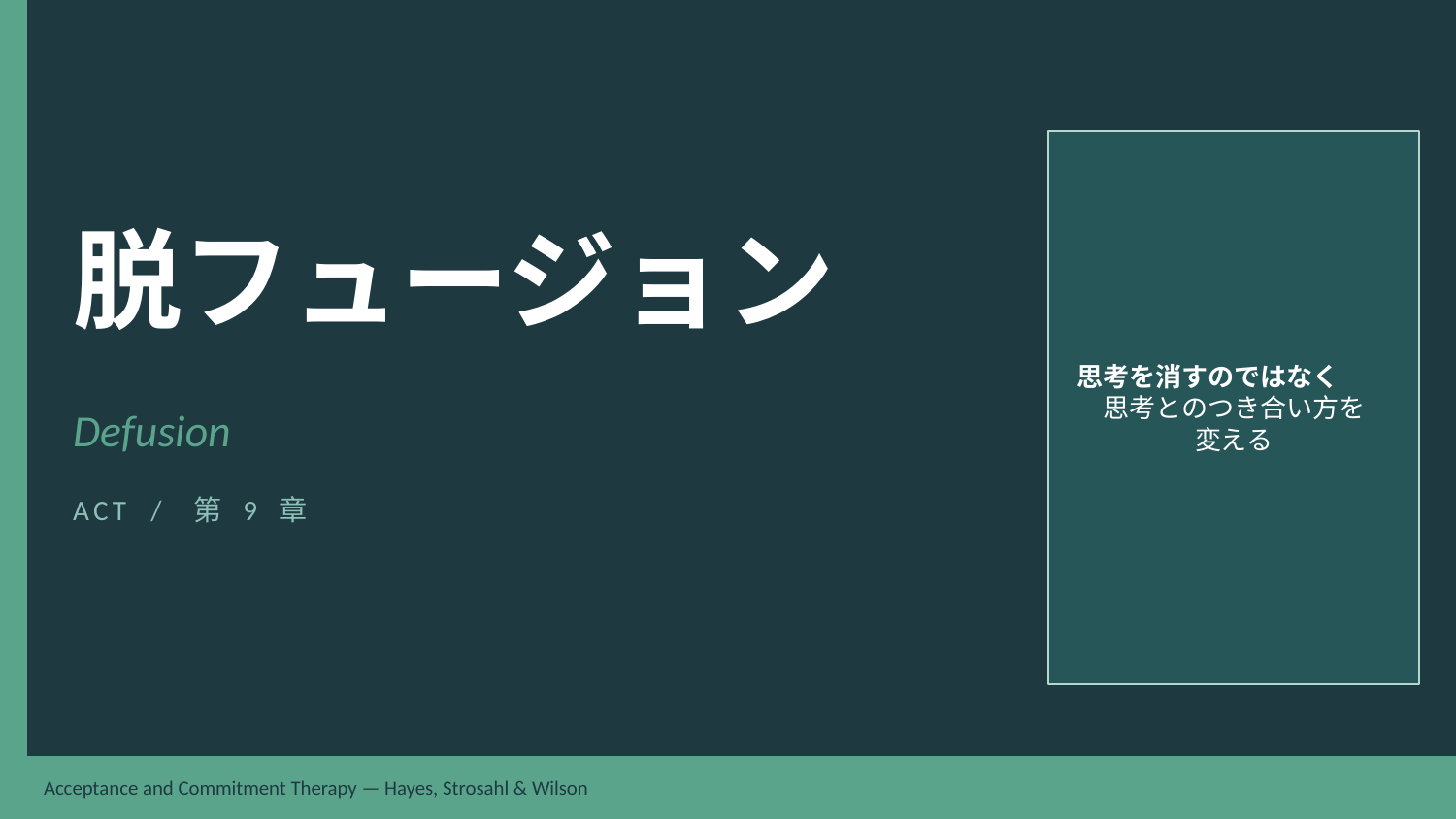

脱フュージョン
思考を消すのではなく
思考とのつき合い方を
変える
Defusion
ACT  /  第 9 章

Acceptance and Commitment Therapy — Hayes, Strosahl & Wilson